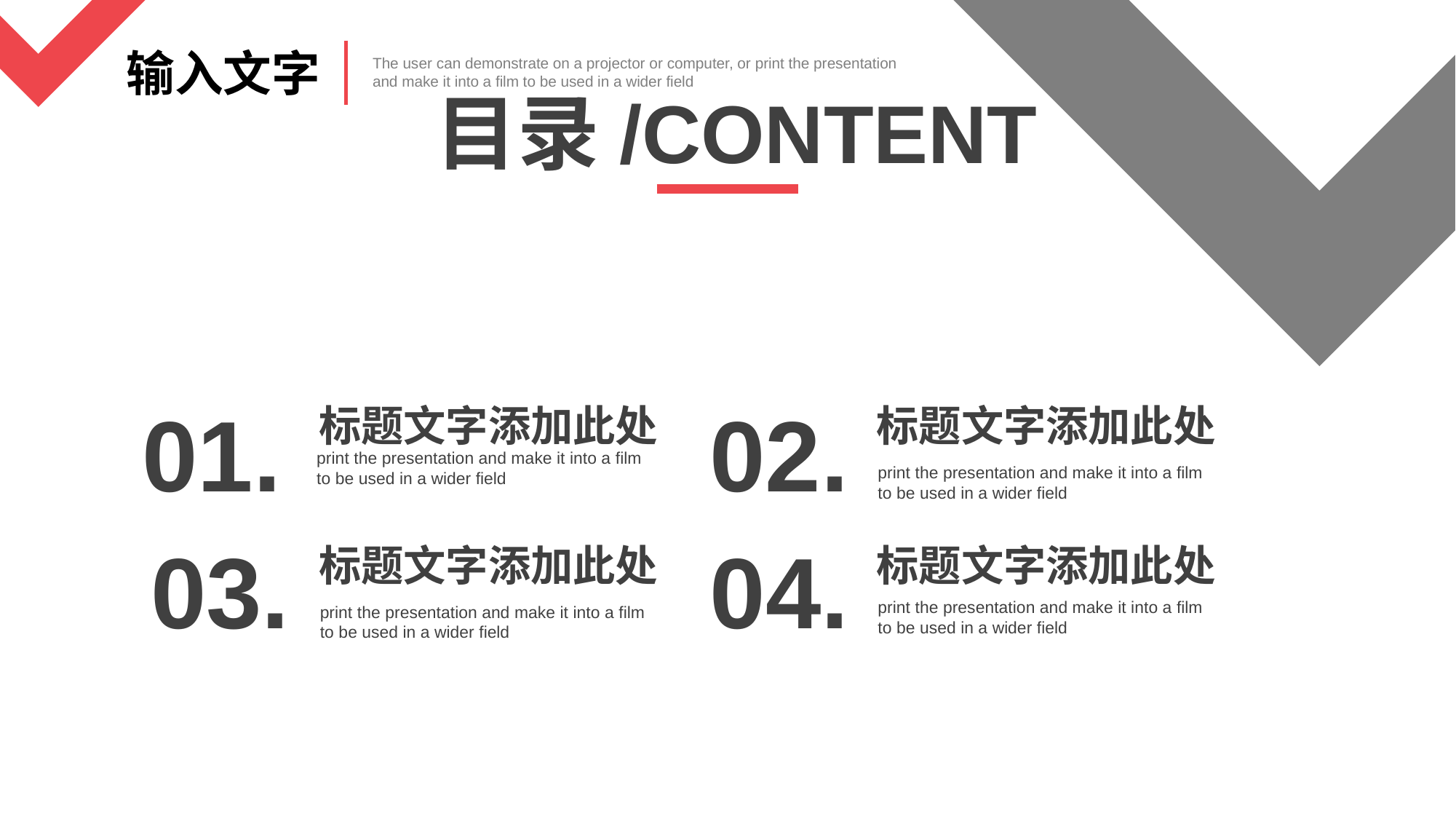

目录/CONTENT
01.
标题文字添加此处
print the presentation and make it into a film to be used in a wider field
02.
标题文字添加此处
print the presentation and make it into a film to be used in a wider field
03.
标题文字添加此处
print the presentation and make it into a film to be used in a wider field
04.
标题文字添加此处
print the presentation and make it into a film to be used in a wider field